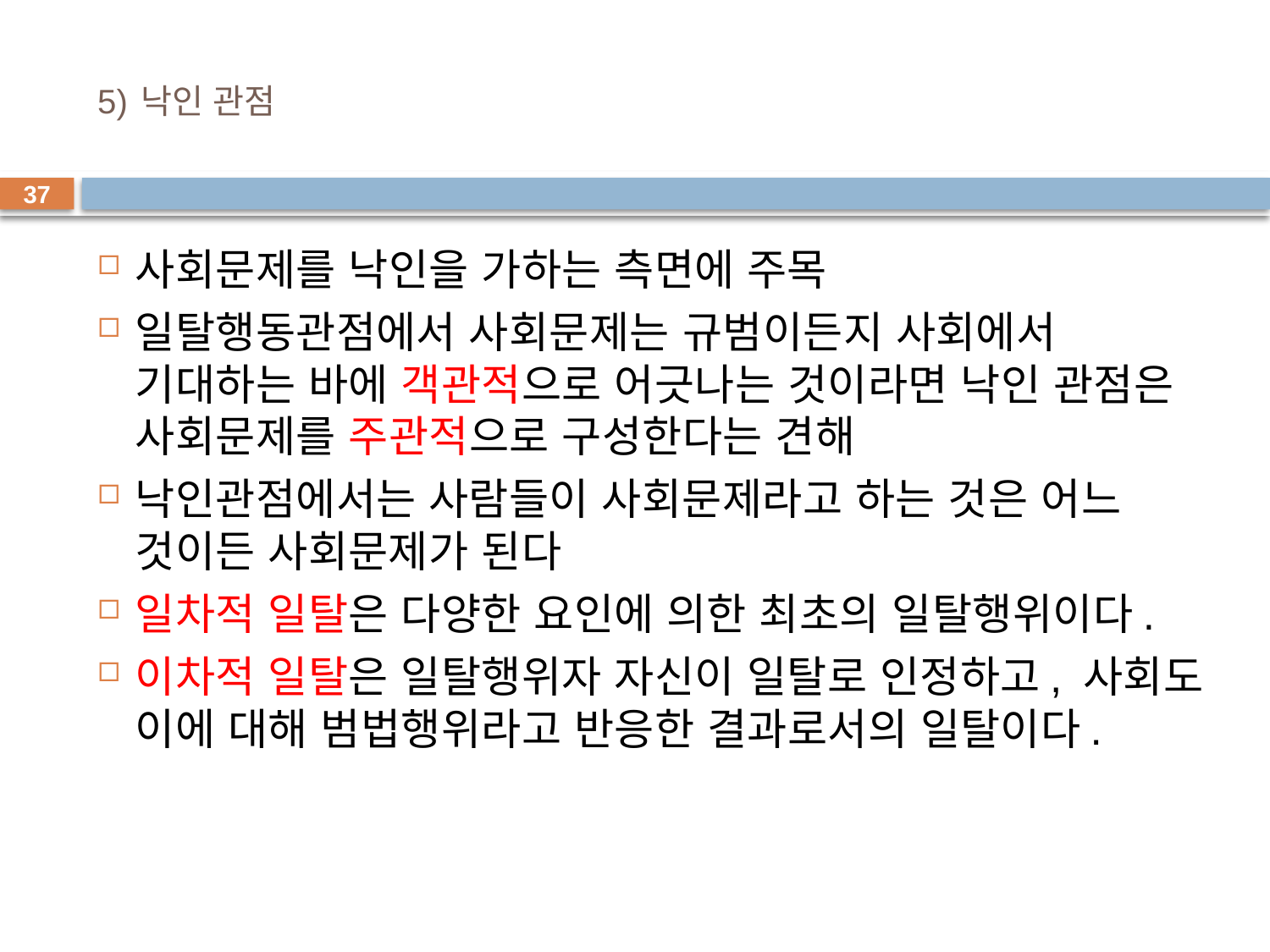

# 5) 낙인 관점
37
사회문제를 낙인을 가하는 측면에 주목
일탈행동관점에서 사회문제는 규범이든지 사회에서 기대하는 바에 객관적으로 어긋나는 것이라면 낙인 관점은 사회문제를 주관적으로 구성한다는 견해
낙인관점에서는 사람들이 사회문제라고 하는 것은 어느 것이든 사회문제가 된다
일차적 일탈은 다양한 요인에 의한 최초의 일탈행위이다.
이차적 일탈은 일탈행위자 자신이 일탈로 인정하고, 사회도 이에 대해 범법행위라고 반응한 결과로서의 일탈이다.